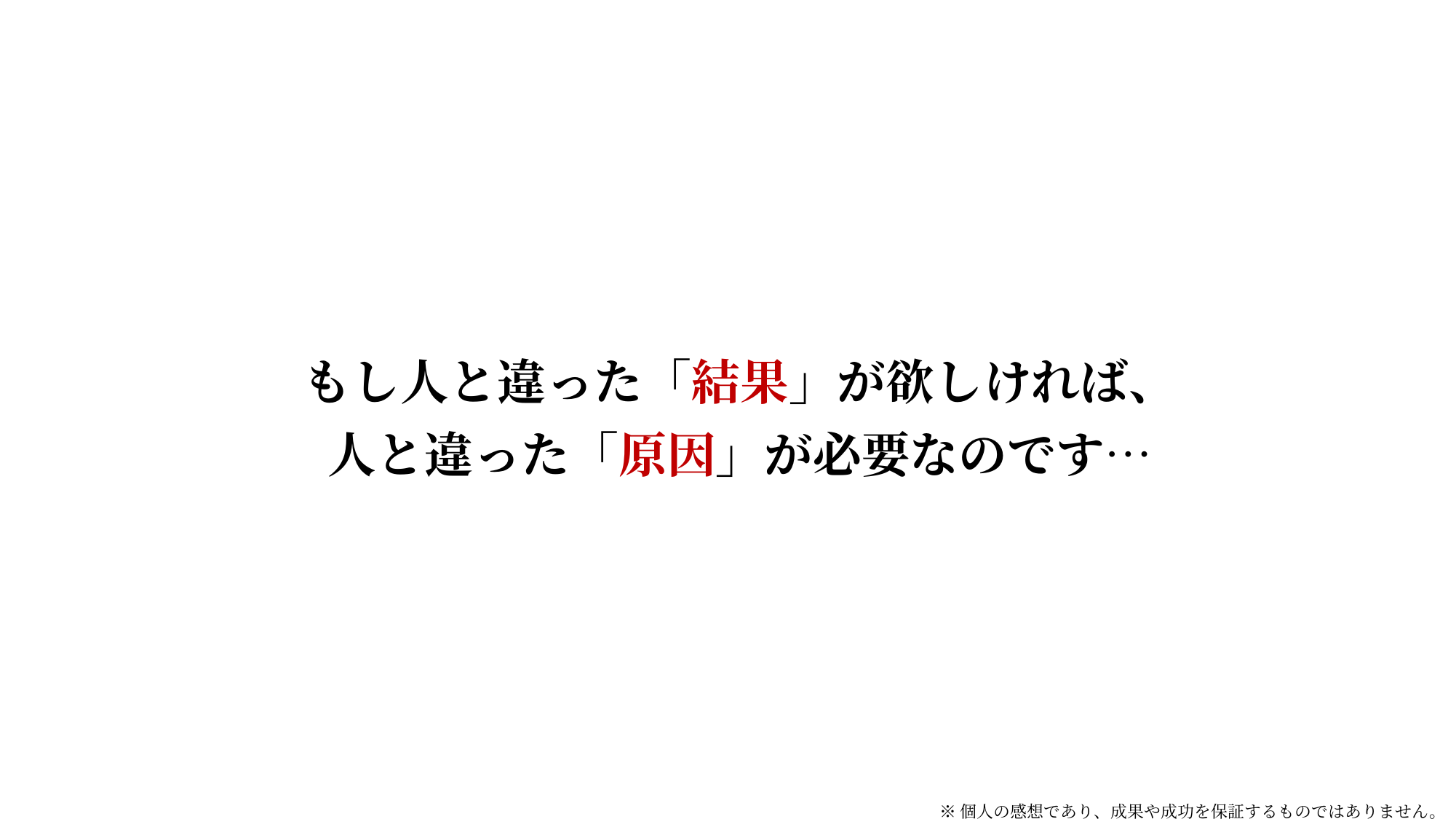

もし人と違った「結果」が欲しければ、
人と違った「原因」が必要なのです…
※個人の感想であり、成果や成功を保証するものではありません。